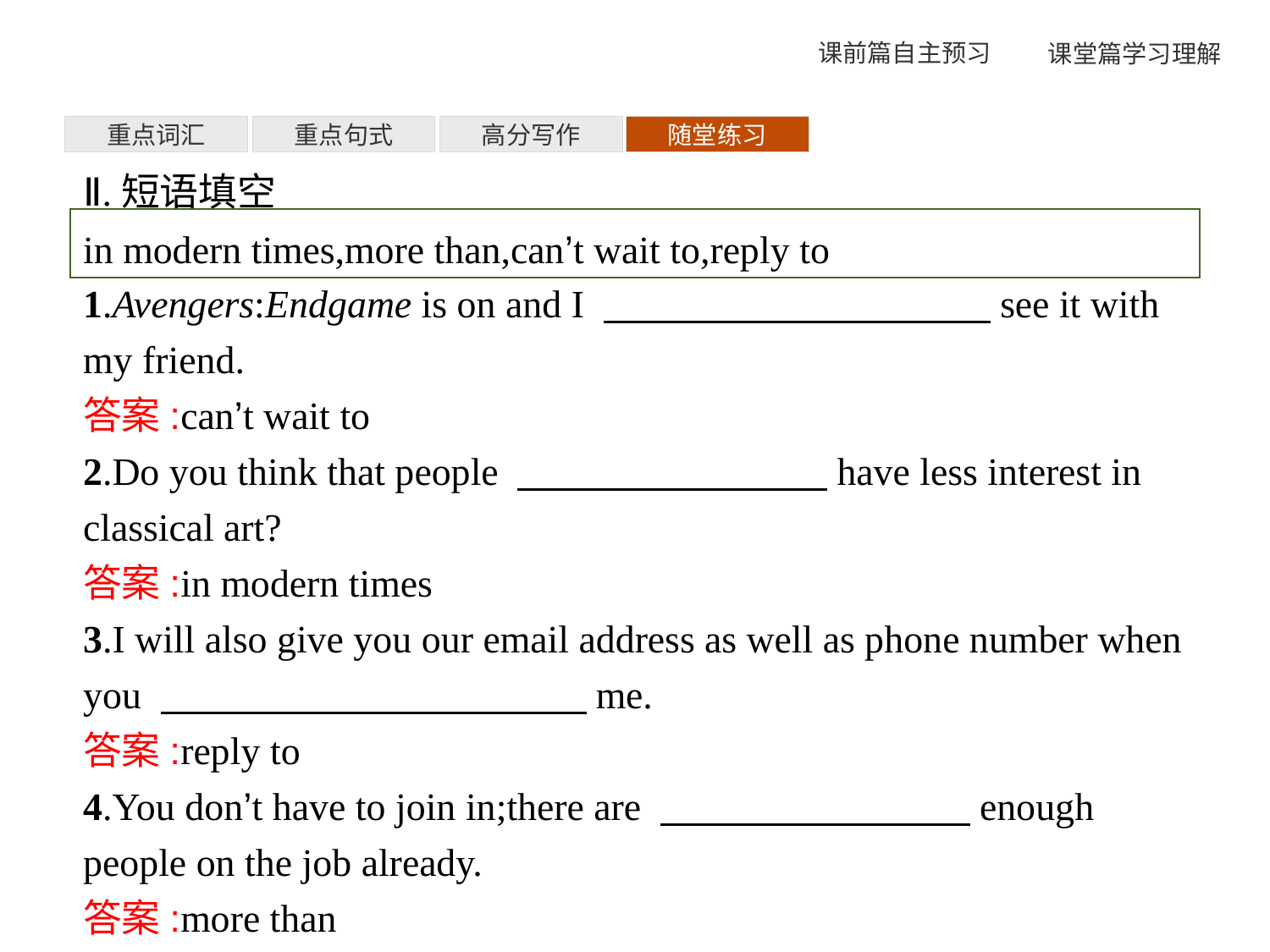

重点词汇
重点句式
高分写作
随堂练习
Ⅱ.短语填空

1.Avengers:Endgame is on and I 　　　　　　　　　　see it with my friend.
答案:can’t wait to
2.Do you think that people 　　　　　　　　have less interest in classical art?
答案:in modern times
3.I will also give you our email address as well as phone number when you 　　　　　　　　　　　me.
答案:reply to
4.You don’t have to join in;there are 　　　　　　　　enough people on the job already.
答案:more than
in modern times,more than,can’t wait to,reply to